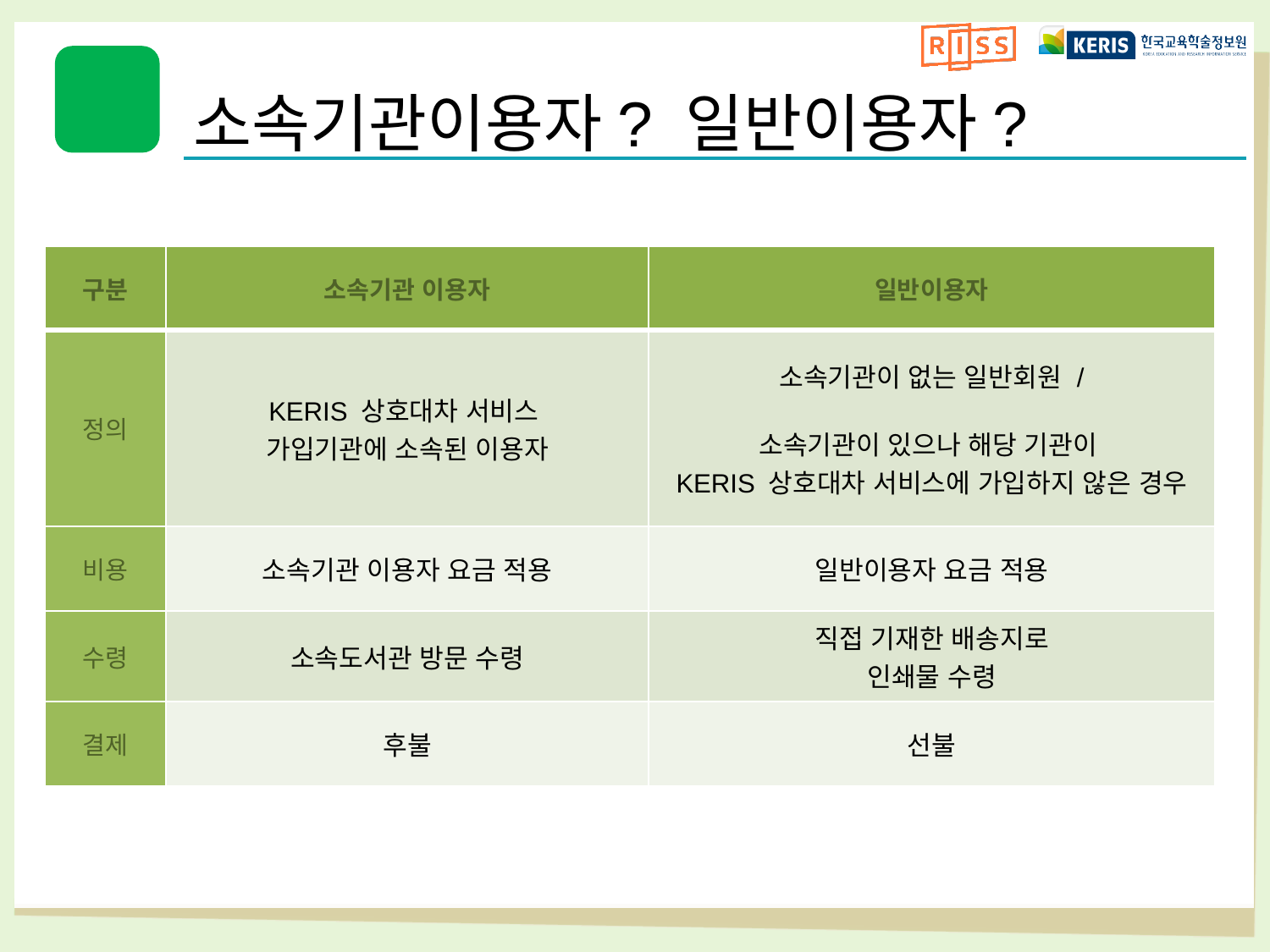

# 소속기관이용자? 일반이용자?
| 구분 | 소속기관 이용자 | 일반이용자 |
| --- | --- | --- |
| 정의 | KERIS 상호대차 서비스 가입기관에 소속된 이용자 | 소속기관이 없는 일반회원 / 소속기관이 있으나 해당 기관이 KERIS 상호대차 서비스에 가입하지 않은 경우 |
| 비용 | 소속기관 이용자 요금 적용 | 일반이용자 요금 적용 |
| 수령 | 소속도서관 방문 수령 | 직접 기재한 배송지로 인쇄물 수령 |
| 결제 | 후불 | 선불 |